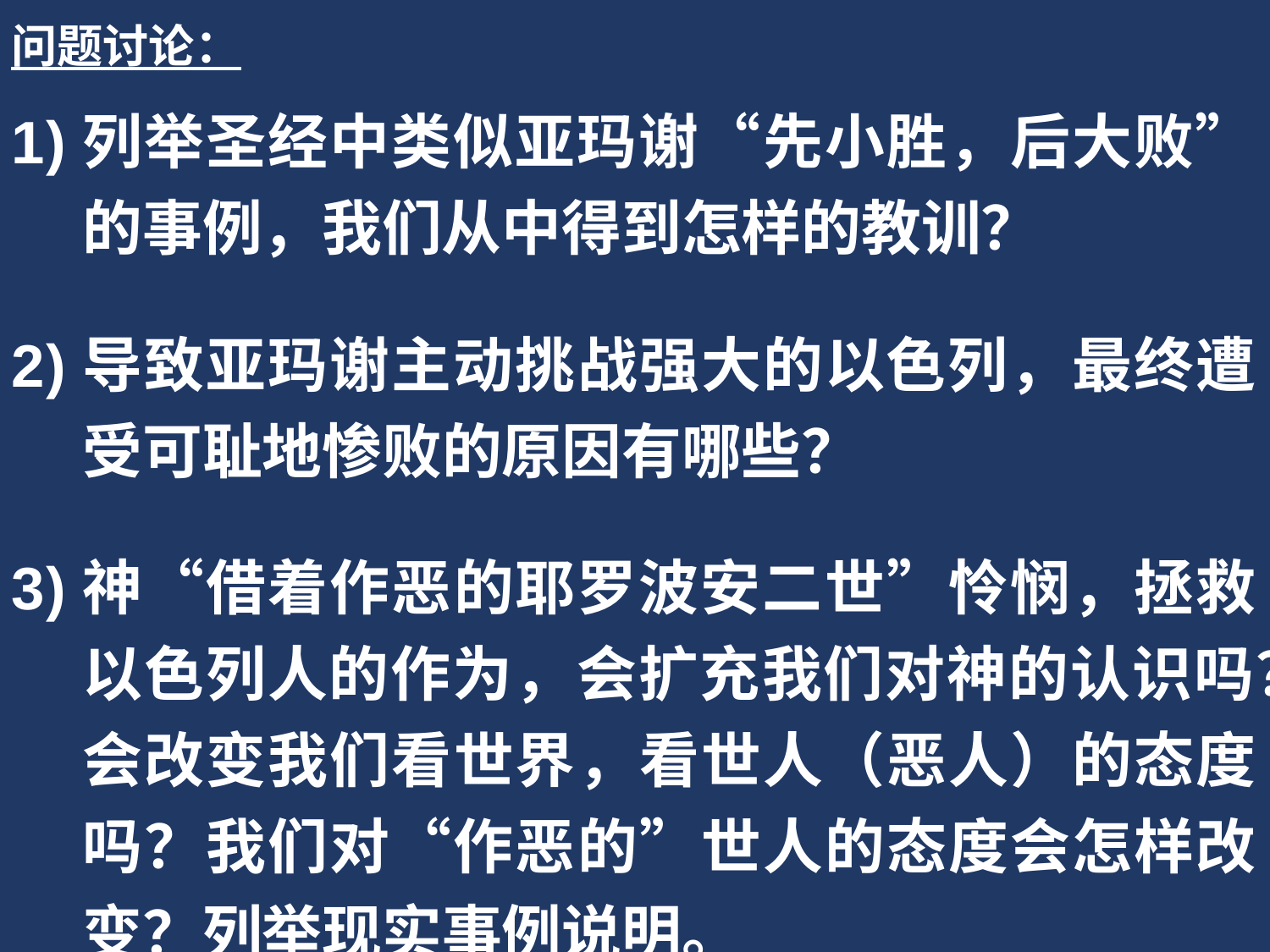

问题讨论：
列举圣经中类似亚玛谢“先小胜，后大败”的事例，我们从中得到怎样的教训？

导致亚玛谢主动挑战强大的以色列，最终遭受可耻地惨败的原因有哪些？

神“借着作恶的耶罗波安二世”怜悯，拯救以色列人的作为，会扩充我们对神的认识吗？会改变我们看世界，看世人（恶人）的态度吗？我们对“作恶的”世人的态度会怎样改变？列举现实事例说明。